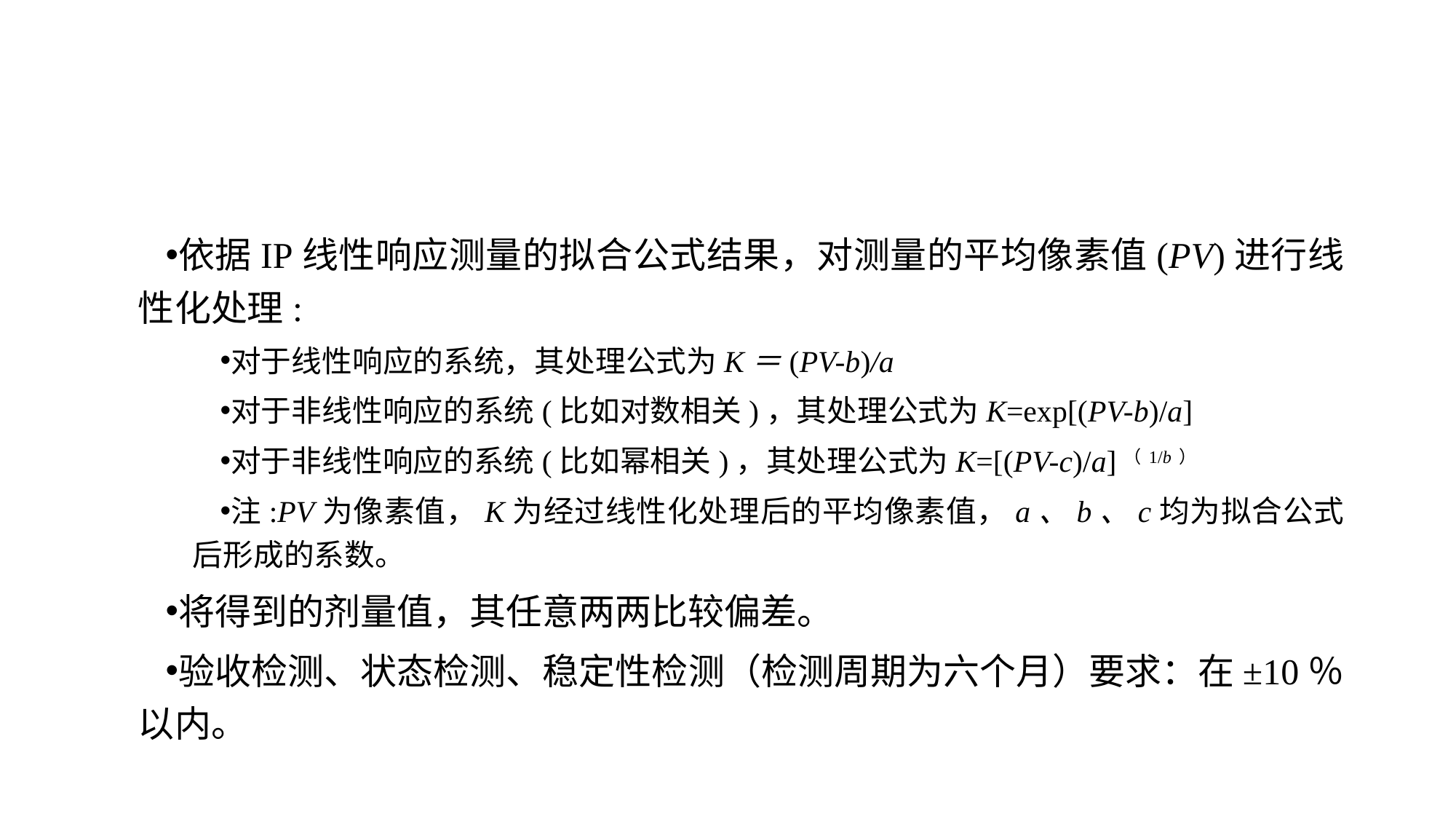

#
依据IP线性响应测量的拟合公式结果，对测量的平均像素值(PV)进行线性化处理:
对于线性响应的系统，其处理公式为K＝(PV-b)/a
对于非线性响应的系统(比如对数相关)，其处理公式为K=exp[(PV-b)/a]
对于非线性响应的系统(比如幂相关)，其处理公式为K=[(PV-c)/a]（1/b）
注:PV为像素值，K为经过线性化处理后的平均像素值，a、b、c均为拟合公式后形成的系数。
将得到的剂量值，其任意两两比较偏差。
验收检测、状态检测、稳定性检测（检测周期为六个月）要求：在±10％以内。